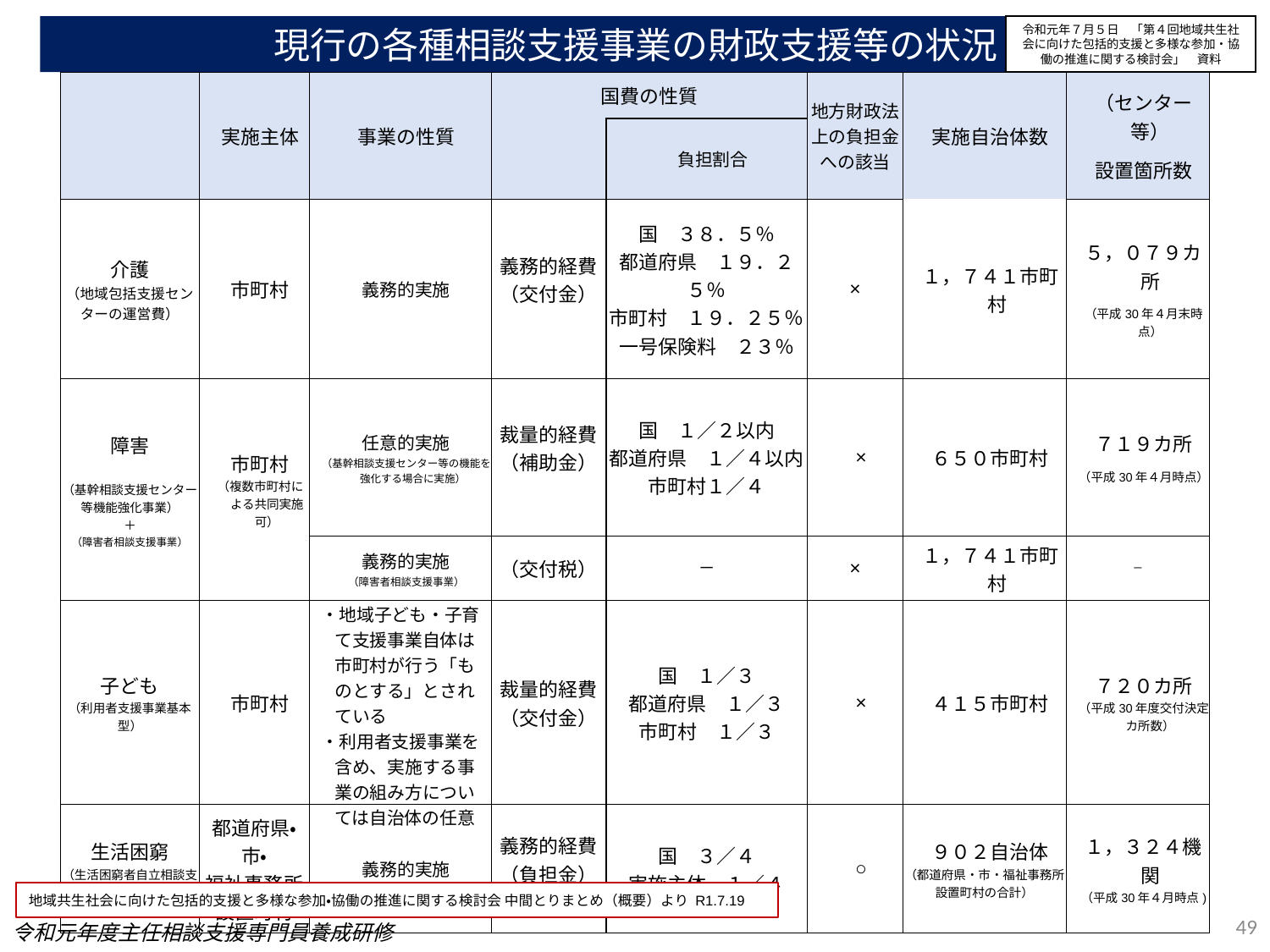

現行の各種相談支援事業の財政支援等の状況
令和元年７月５日　「第４回地域共生社会に向けた包括的支援と多様な参加・協働の推進に関する検討会」　資料
|  | 実施主体 | 事業の性質 | 国費の性質 |  | 地方財政法上の負担金 への該当 | 実施自治体数 | （センター等） 設置箇所数 |
| --- | --- | --- | --- | --- | --- | --- | --- |
|  |  |  |  | 負担割合 |  |  |  |
| 介護 （地域包括支援センターの運営費） | 市町村 | 義務的実施 | 義務的経費 （交付金） | 国　３８．５％ 都道府県　１９．２５％ 市町村　１９．２５％ 一号保険料　２３％ | × | １，７４１市町村 | ５，０７９カ所 （平成30年４月末時点） |
| 障害 （基幹相談支援センター等機能強化事業） ＋ （障害者相談支援事業） | 市町村 （複数市町村による共同実施可） | 任意的実施 （基幹相談支援センター等の機能を強化する場合に実施） | 裁量的経費 （補助金） | 国　１／２以内 都道府県　１／４以内 市町村１／４ | × | ６５０市町村 | ７１９カ所 （平成30年４月時点） |
|  |  | 義務的実施 （障害者相談支援事業） | （交付税） | ― | × | １，７４１市町村 | ― |
| 子ども （利用者支援事業基本型） | 市町村 | ・地域子ども・子育て支援事業自体は市町村が行う「ものとする」とされている ・利用者支援事業を含め、実施する事業の組み方については自治体の任意 | 裁量的経費 （交付金） | 国　１／３ 都道府県　１／３ 市町村　１／３ | × | ４１５市町村 | ７２０カ所 （平成30年度交付決定カ所数） |
| 生活困窮 （生活困窮者自立相談支援事業） | 都道府県・市・ 福祉事務所設置町村 | 義務的実施 | 義務的経費 （負担金） | 国　３／４ 実施主体　１／４ | ○ | ９０２自治体 （都道府県・市・福祉事務所設置町村の合計） | １，３２４機関 （平成30年４月時点) |

地域共生社会に向けた包括的支援と多様な参加・協働の推進に関する検討会 中間とりまとめ（概要）より R1.7.19
49
令和元年度主任相談支援専門員養成研修